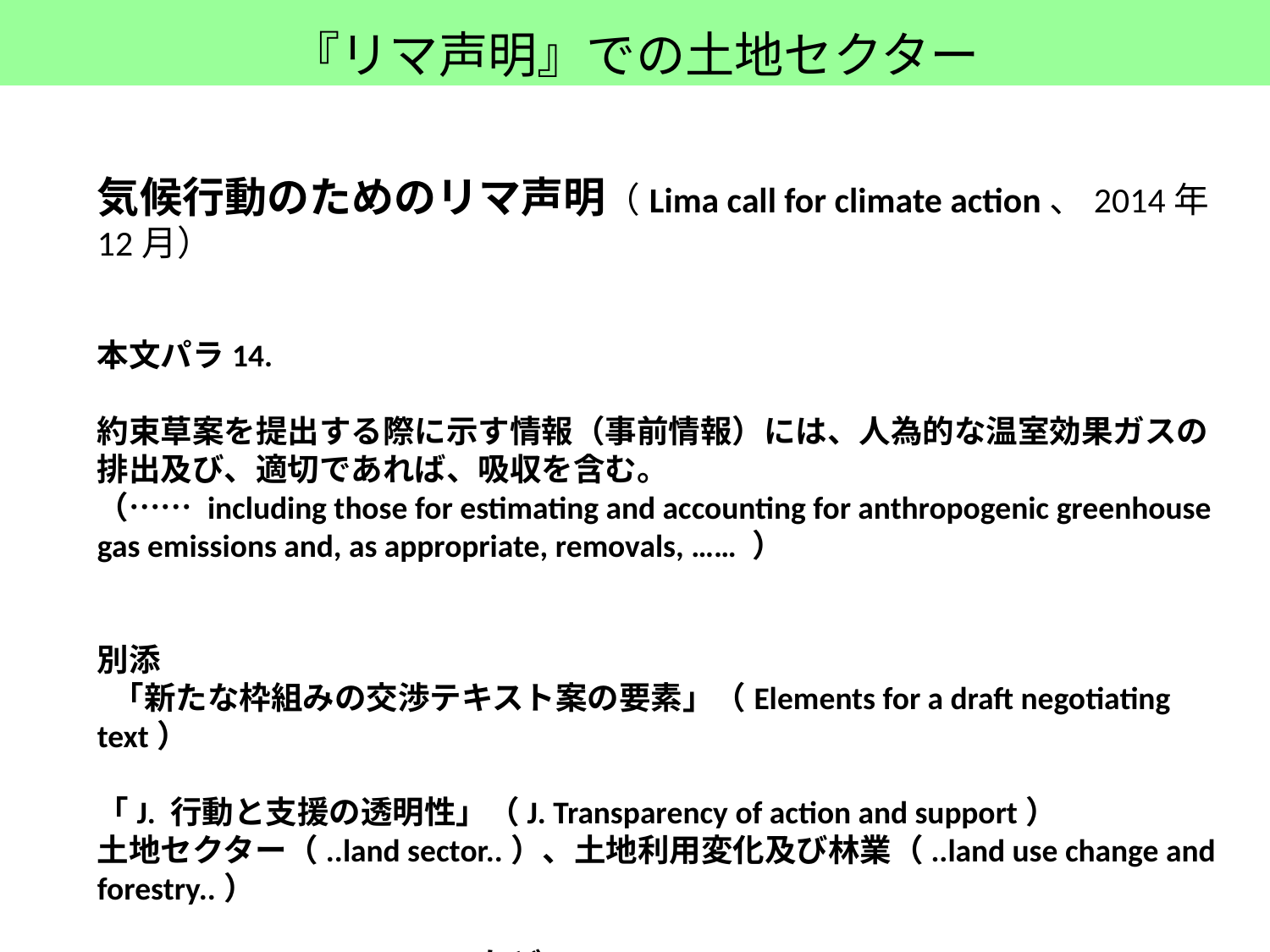

『リマ声明』での土地セクター
気候行動のためのリマ声明（Lima call for climate action、2014年12月）

本文パラ14.

約束草案を提出する際に示す情報（事前情報）には、人為的な温室効果ガスの
排出及び、適切であれば、吸収を含む。
（…… including those for estimating and accounting for anthropogenic greenhouse
gas emissions and, as appropriate, removals, …… ）

別添
 「新たな枠組みの交渉テキスト案の要素」（Elements for a draft negotiating text）

「J. 行動と支援の透明性」（J. Transparency of action and support）
土地セクター（..land sector..）、土地利用変化及び林業（..land use change and forestry..）
　　　　　　　　　　　　　　　　　　　　　　　　　　　　　　　　　　　　　　　　　　　　　　　など